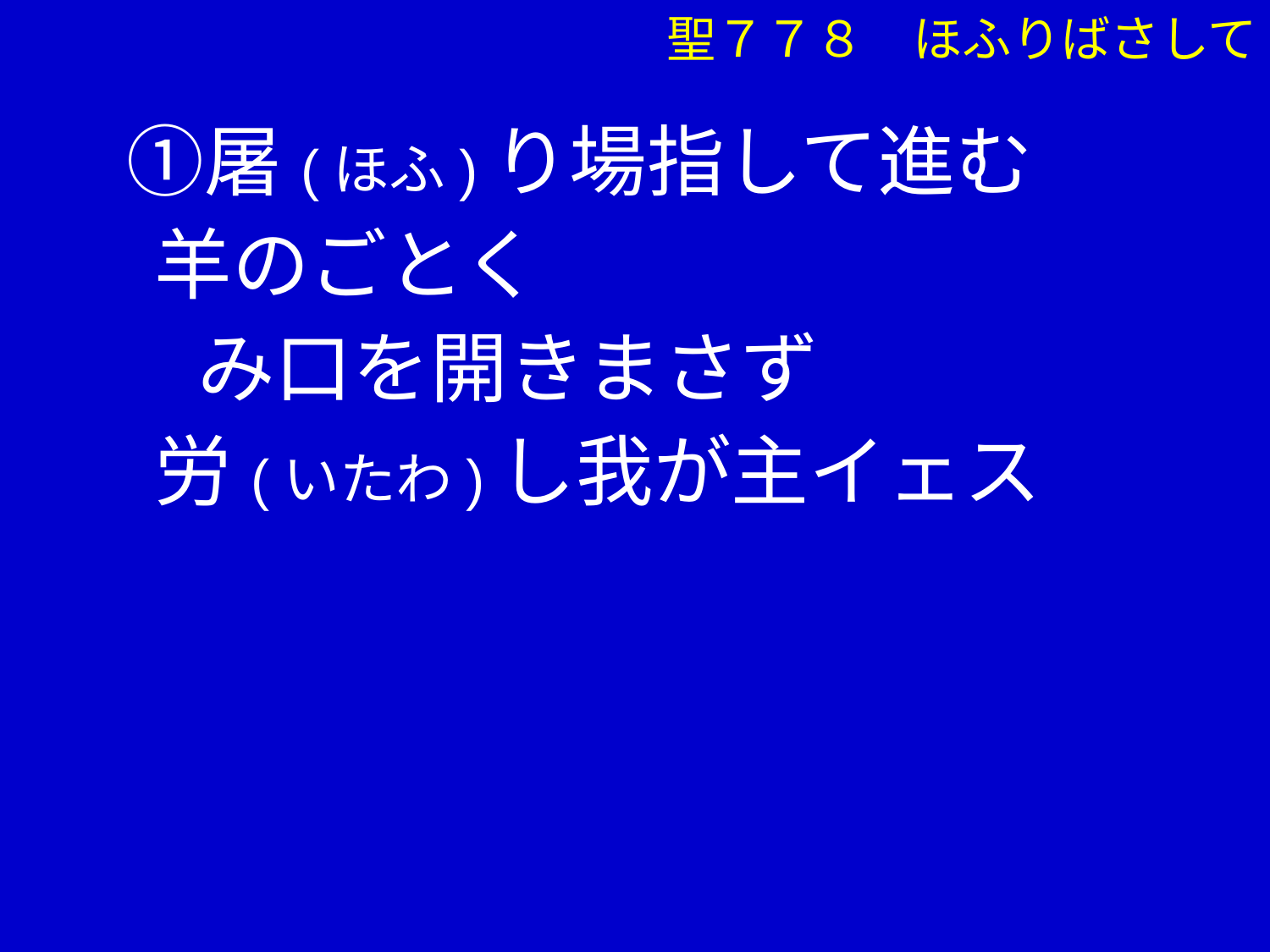

聖７７８　ほふりばさして
　①屠(ほふ)り場指して進む
     羊のごとく
   　み口を開きまさず
     労(いたわ)し我が主イェス